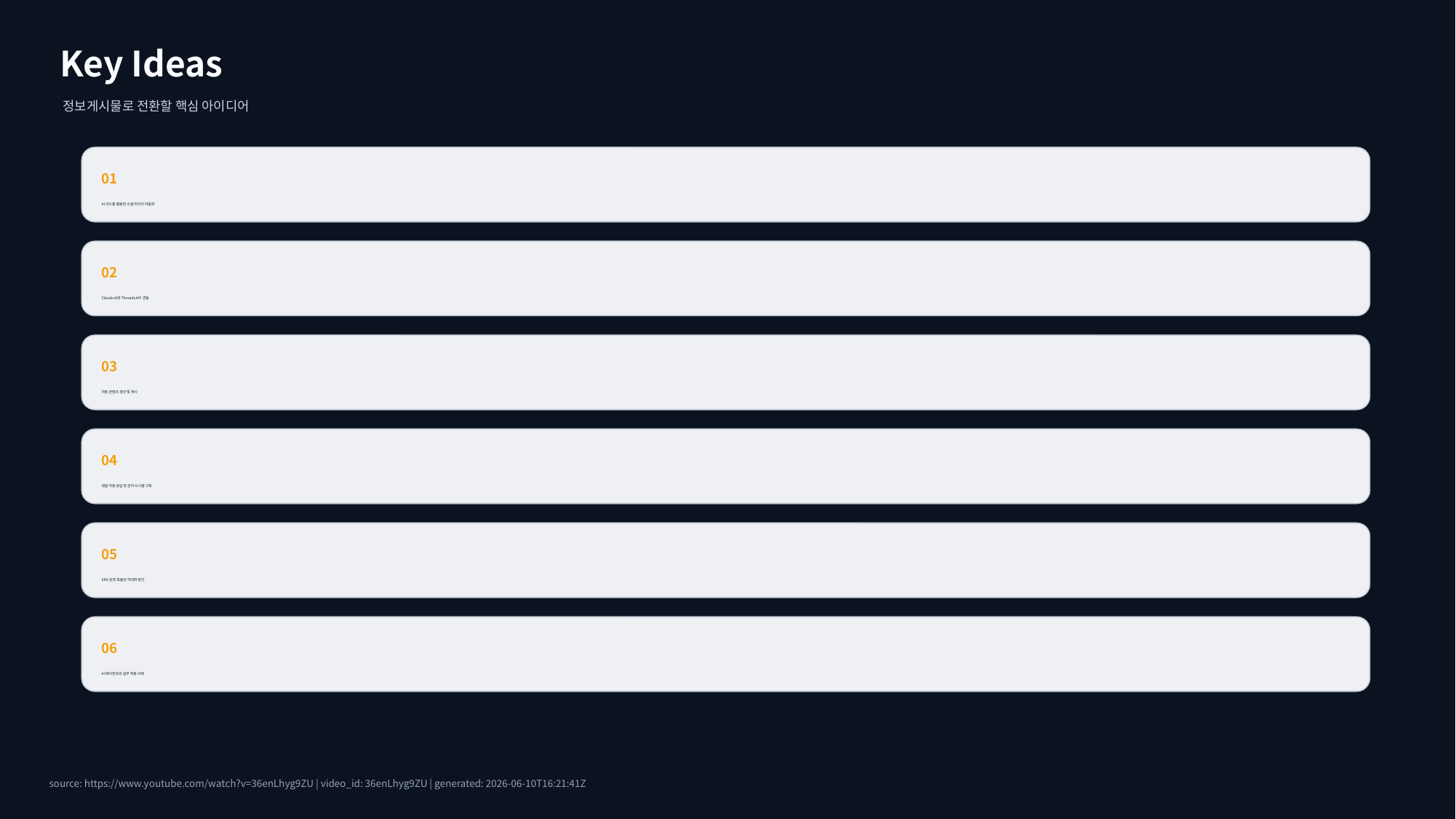

Key Ideas
정보게시물로 전환할 핵심 아이디어

01
AI 코드를 활용한 소셜 미디어 자동화

02
Claude AI와 Threads API 연동

03
자동 콘텐츠 생성 및 게시

04
댓글 자동 응답 및 관리 시스템 구축

05
SNS 운영 효율성 극대화 방안

06
AI 에이전트의 실무 적용 사례
source: https://www.youtube.com/watch?v=36enLhyg9ZU | video_id: 36enLhyg9ZU | generated: 2026-06-10T16:21:41Z